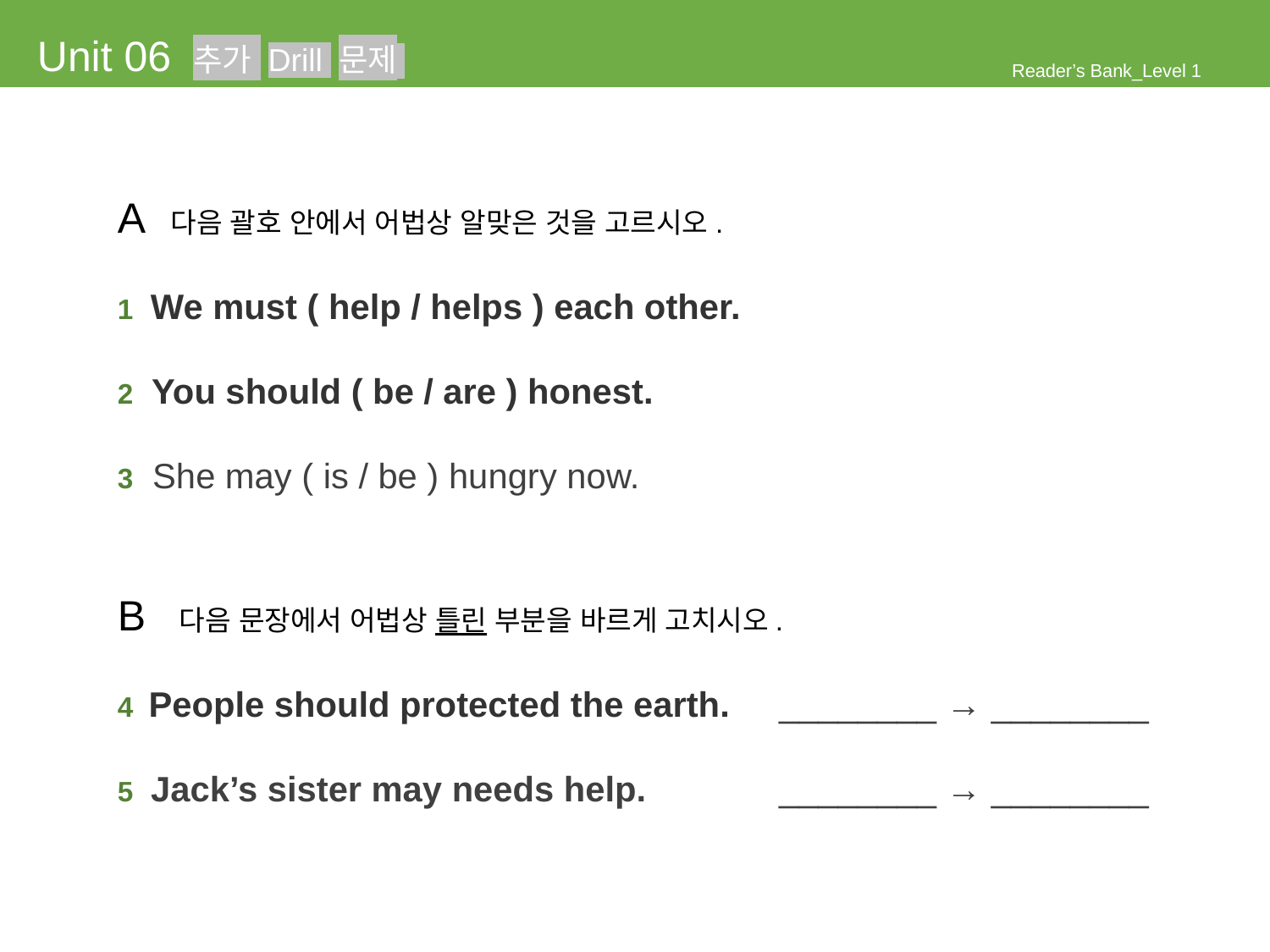

# Unit 06 추가 Drill 문제
Reader’s Bank_Level 1

A  다음 괄호 안에서 어법상 알맞은 것을 고르시오.
1  We must ( help / helps ) each other.
2  You should ( be / are ) honest.
3  She may ( is / be ) hungry now.

B  다음 문장에서 어법상 틀린 부분을 바르게 고치시오.
4  People should protected the earth.	   ________ → ________
5  Jack’s sister may needs help.	   ________ → ________